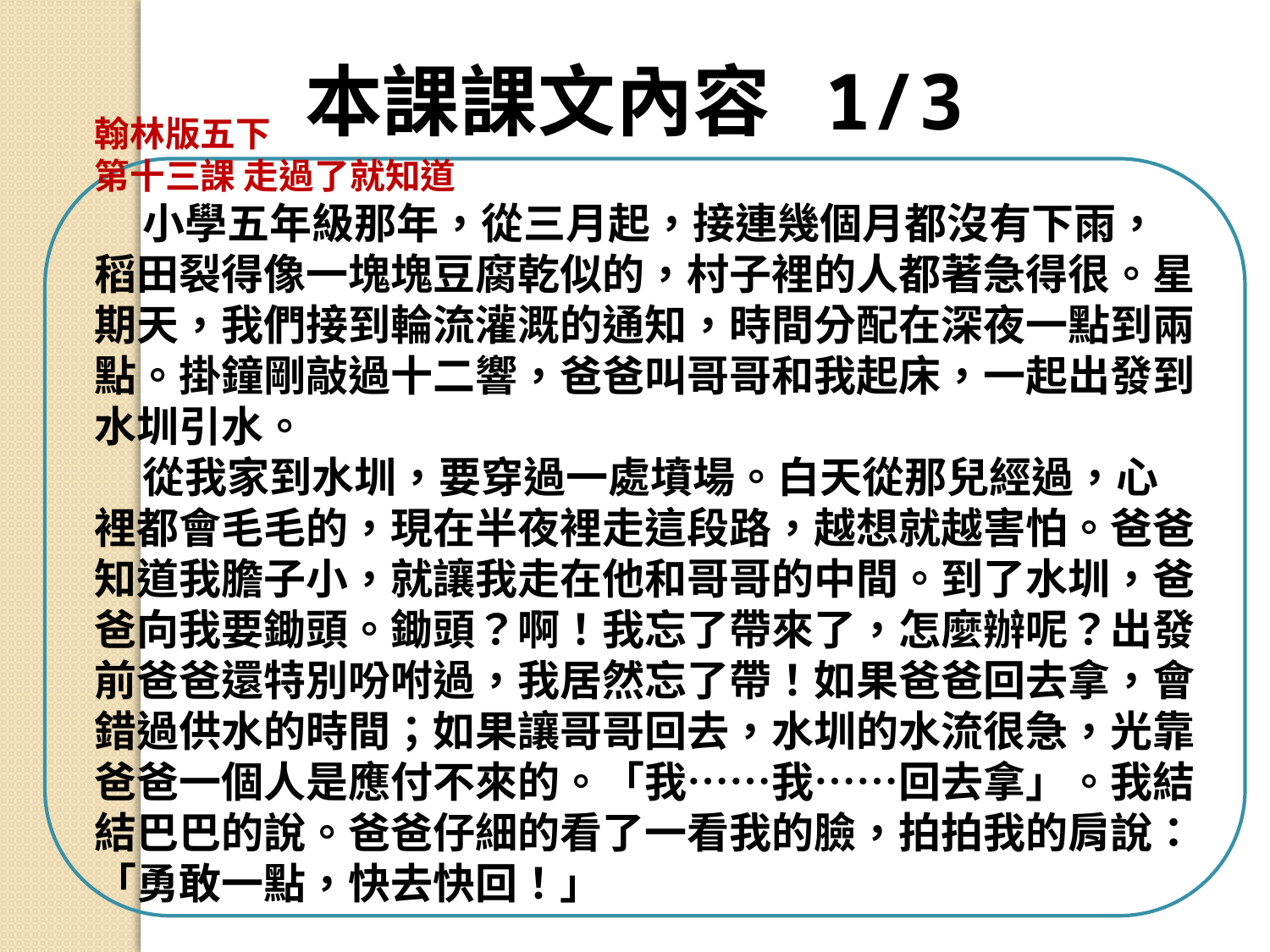

本課課文內容  1/3
翰林版五下
第十三課 走過了就知道
    小學五年級那年，從三月起，接連幾個月都沒有下雨，稻田裂得像一塊塊豆腐乾似的，村子裡的人都著急得很。星期天，我們接到輪流灌溉的通知，時間分配在深夜一點到兩點。掛鐘剛敲過十二響，爸爸叫哥哥和我起床，一起出發到水圳引水。
    從我家到水圳，要穿過一處墳場。白天從那兒經過，心裡都會毛毛的，現在半夜裡走這段路，越想就越害怕。爸爸知道我膽子小，就讓我走在他和哥哥的中間。到了水圳，爸爸向我要鋤頭。鋤頭？啊！我忘了帶來了，怎麼辦呢？出發前爸爸還特別吩咐過，我居然忘了帶！如果爸爸回去拿，會錯過供水的時間；如果讓哥哥回去，水圳的水流很急，光靠爸爸一個人是應付不來的。「我……我……回去拿」。我結結巴巴的說。爸爸仔細的看了一看我的臉，拍拍我的肩說：「勇敢一點，快去快回！」